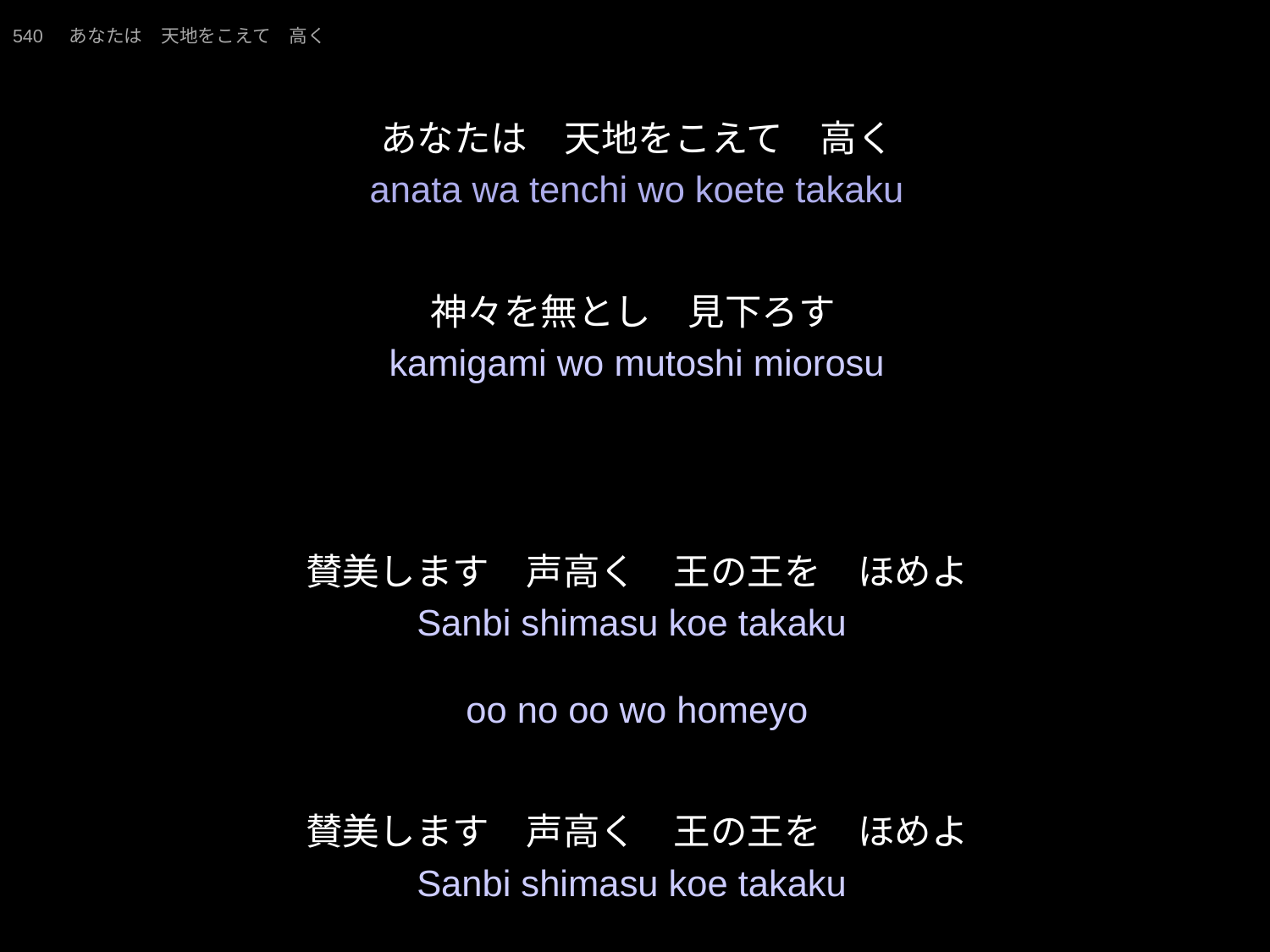

20210919.ppt
あなたはてんちをこえたたかく
★W
540　あなたは　天地をこえて　高く
★４
あなたは　天地をこえて　高く

神々を無とし　見下ろす

賛美します　声高く　王の王を　ほめよ

賛美します　声高く　王の王を　ほめよ
anata wa tenchi wo koete takaku

kamigami wo mutoshi miorosu

Sanbi shimasu koe takaku
oo no oo wo homeyo

Sanbi shimasu koe takaku
oo no oo wo homeyo